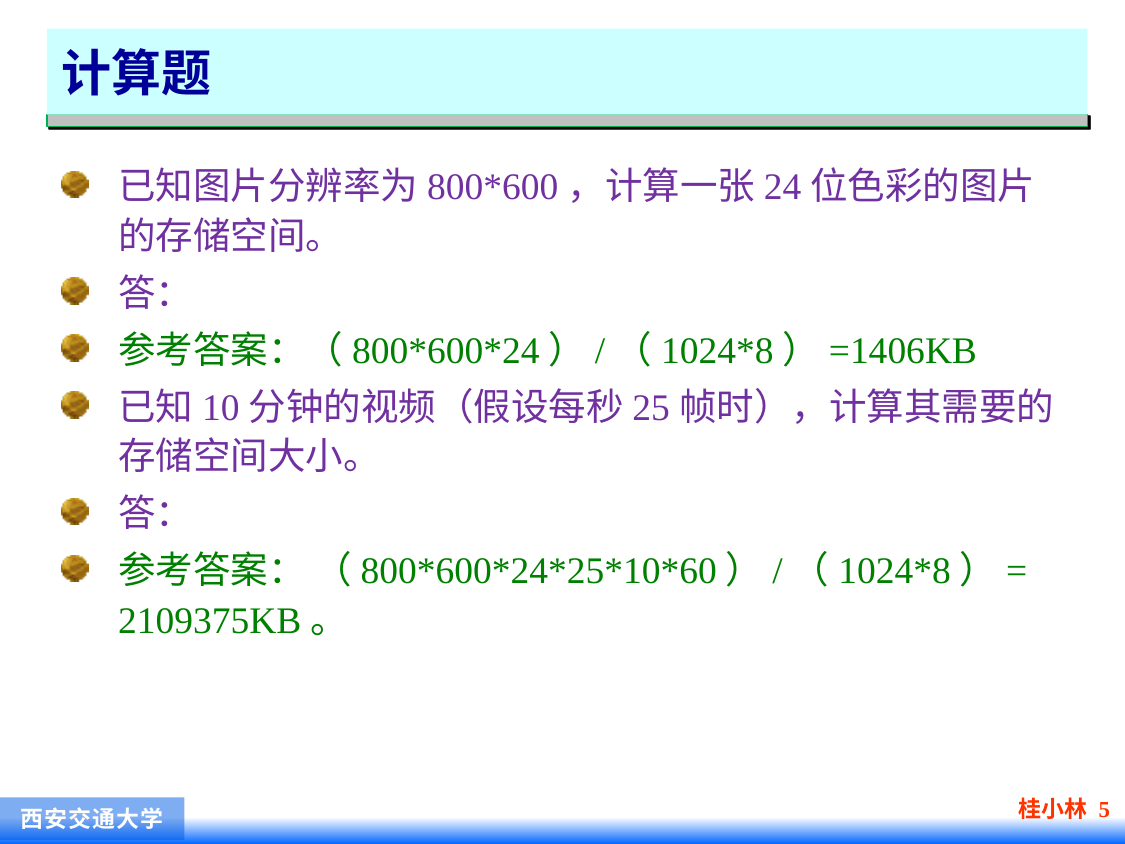

# 计算题
已知图片分辨率为800*600，计算一张24位色彩的图片的存储空间。
答：
参考答案：（800*600*24）/（1024*8）=1406KB
已知10分钟的视频（假设每秒25帧时），计算其需要的存储空间大小。
答：
参考答案： （800*600*24*25*10*60）/（1024*8）= 2109375KB。
桂小林 5